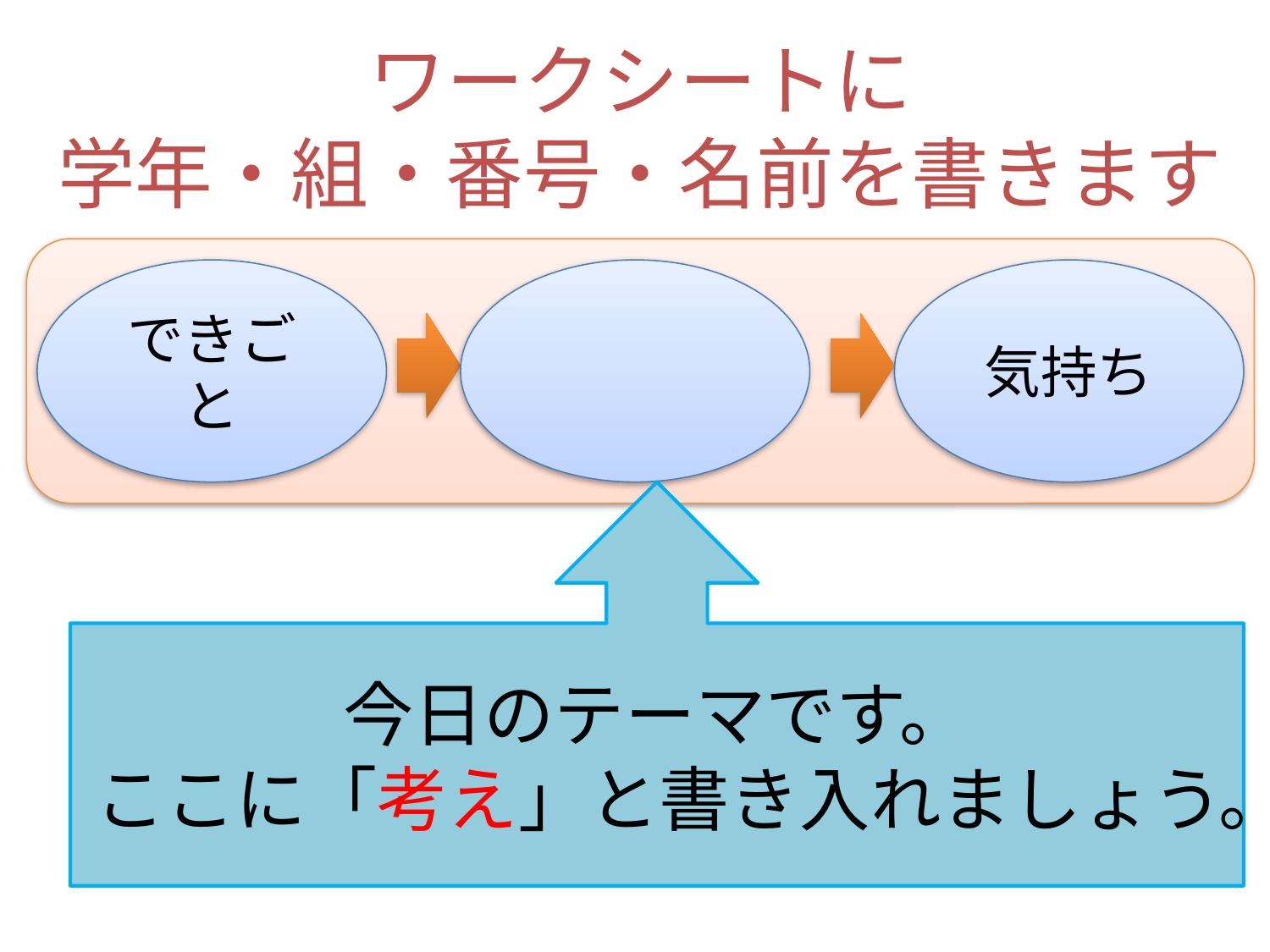

ワークシートに
学年・組・番号・名前を書きます

できごと

気持ち

今日のテーマです。
ここに「考え」と書き入れましょう。